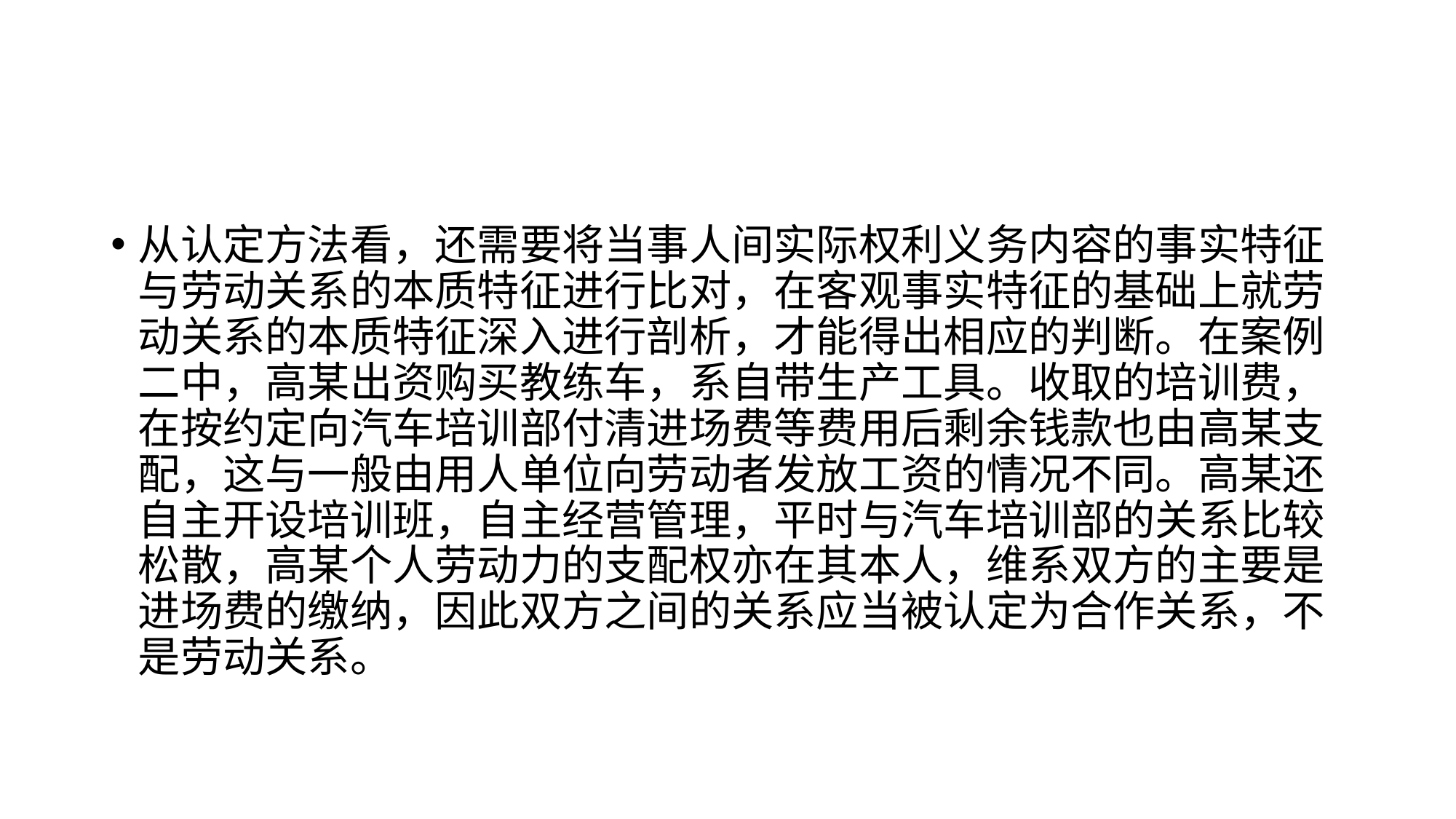

#
从认定方法看，还需要将当事人间实际权利义务内容的事实特征与劳动关系的本质特征进行比对，在客观事实特征的基础上就劳动关系的本质特征深入进行剖析，才能得出相应的判断。在案例二中，高某出资购买教练车，系自带生产工具。收取的培训费，在按约定向汽车培训部付清进场费等费用后剩余钱款也由高某支配，这与一般由用人单位向劳动者发放工资的情况不同。高某还自主开设培训班，自主经营管理，平时与汽车培训部的关系比较松散，高某个人劳动力的支配权亦在其本人，维系双方的主要是进场费的缴纳，因此双方之间的关系应当被认定为合作关系，不是劳动关系。